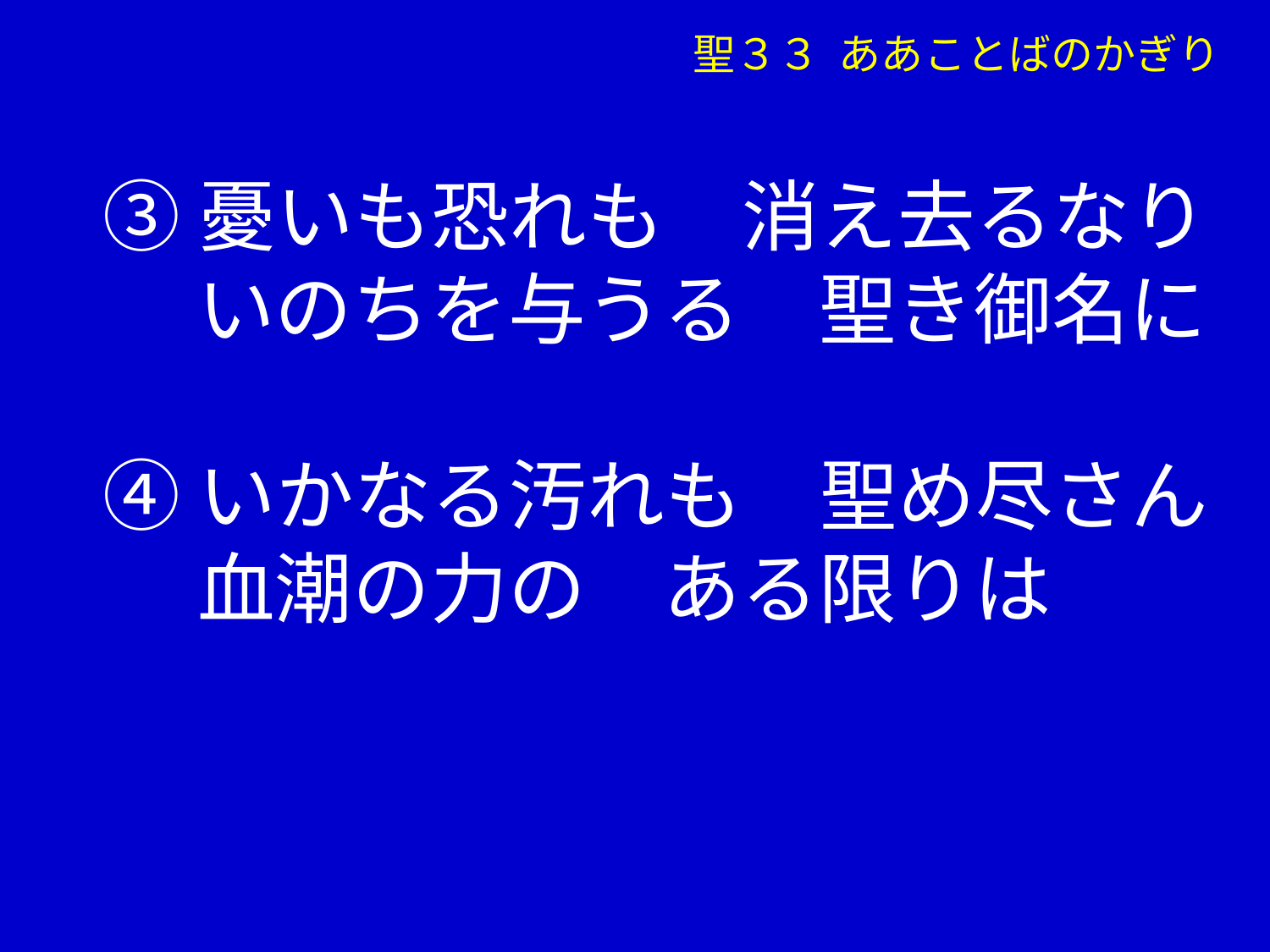

聖３３  ああことばのかぎり
③憂いも恐れも　消え去るなり
　 いのちを与うる　聖き御名に

④いかなる汚れも　聖め尽さん
　 血潮の力の　ある限りは